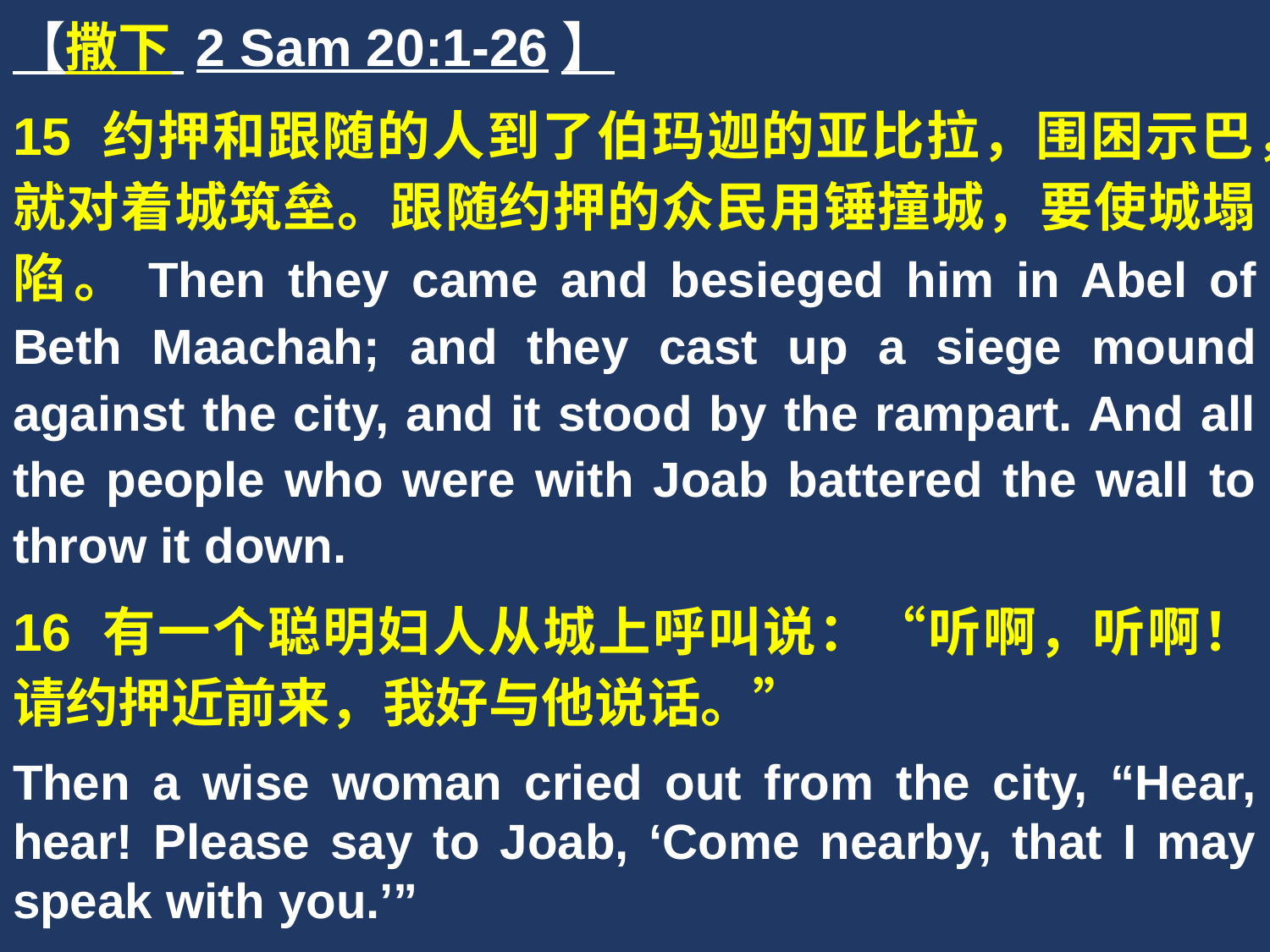

【撒下 2 Sam 20:1-26】
15 约押和跟随的人到了伯玛迦的亚比拉，围困示巴，就对着城筑垒。跟随约押的众民用锤撞城，要使城塌陷。Then they came and besieged him in Abel of Beth Maachah; and they cast up a siege mound against the city, and it stood by the rampart. And all the people who were with Joab battered the wall to throw it down.
16 有一个聪明妇人从城上呼叫说：“听啊，听啊！请约押近前来，我好与他说话。”
Then a wise woman cried out from the city, “Hear, hear! Please say to Joab, ‘Come nearby, that I may speak with you.’”